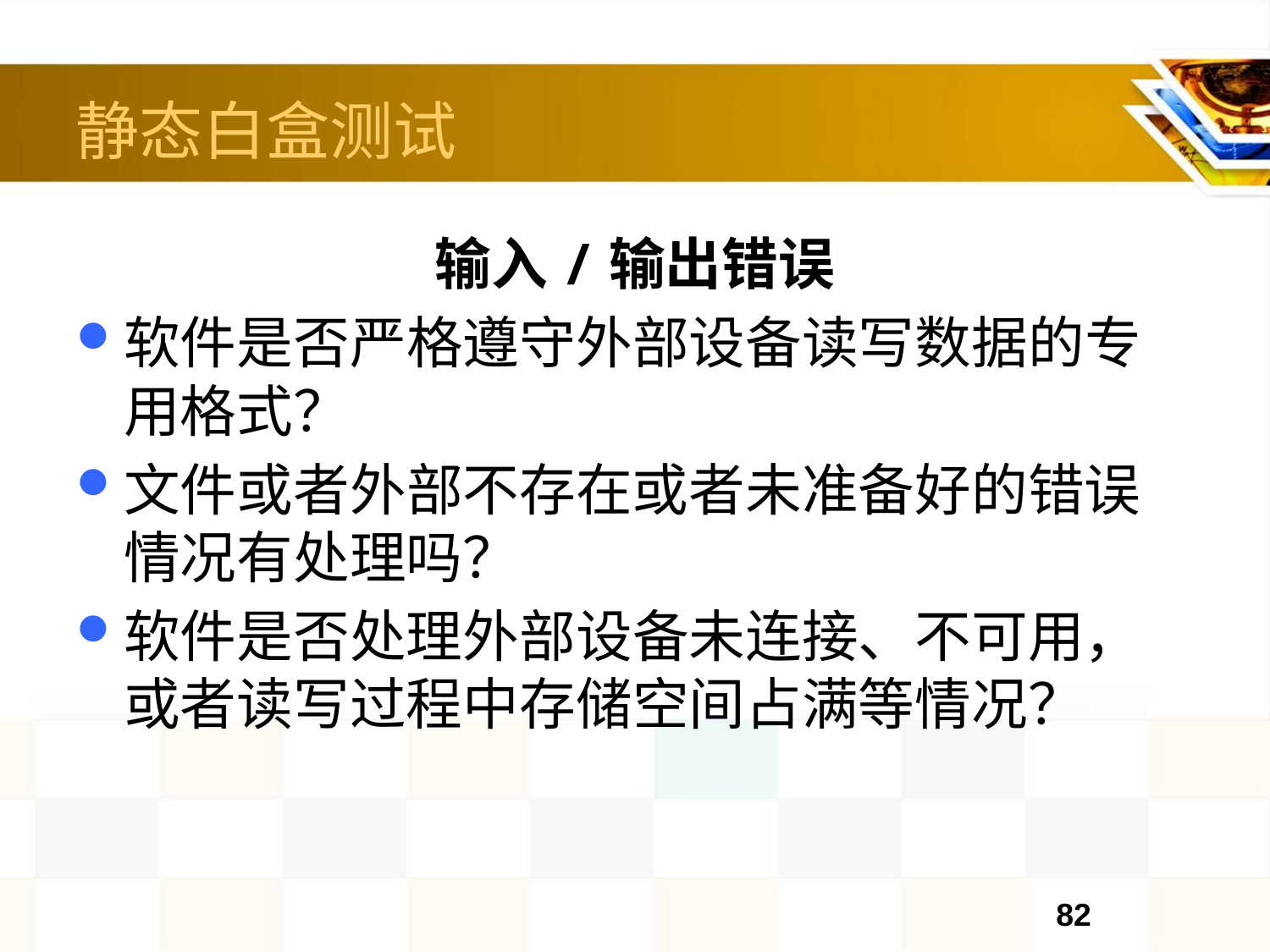

# 静态白盒测试
输入/输出错误
软件是否严格遵守外部设备读写数据的专用格式？
文件或者外部不存在或者未准备好的错误情况有处理吗？
软件是否处理外部设备未连接、不可用，或者读写过程中存储空间占满等情况？